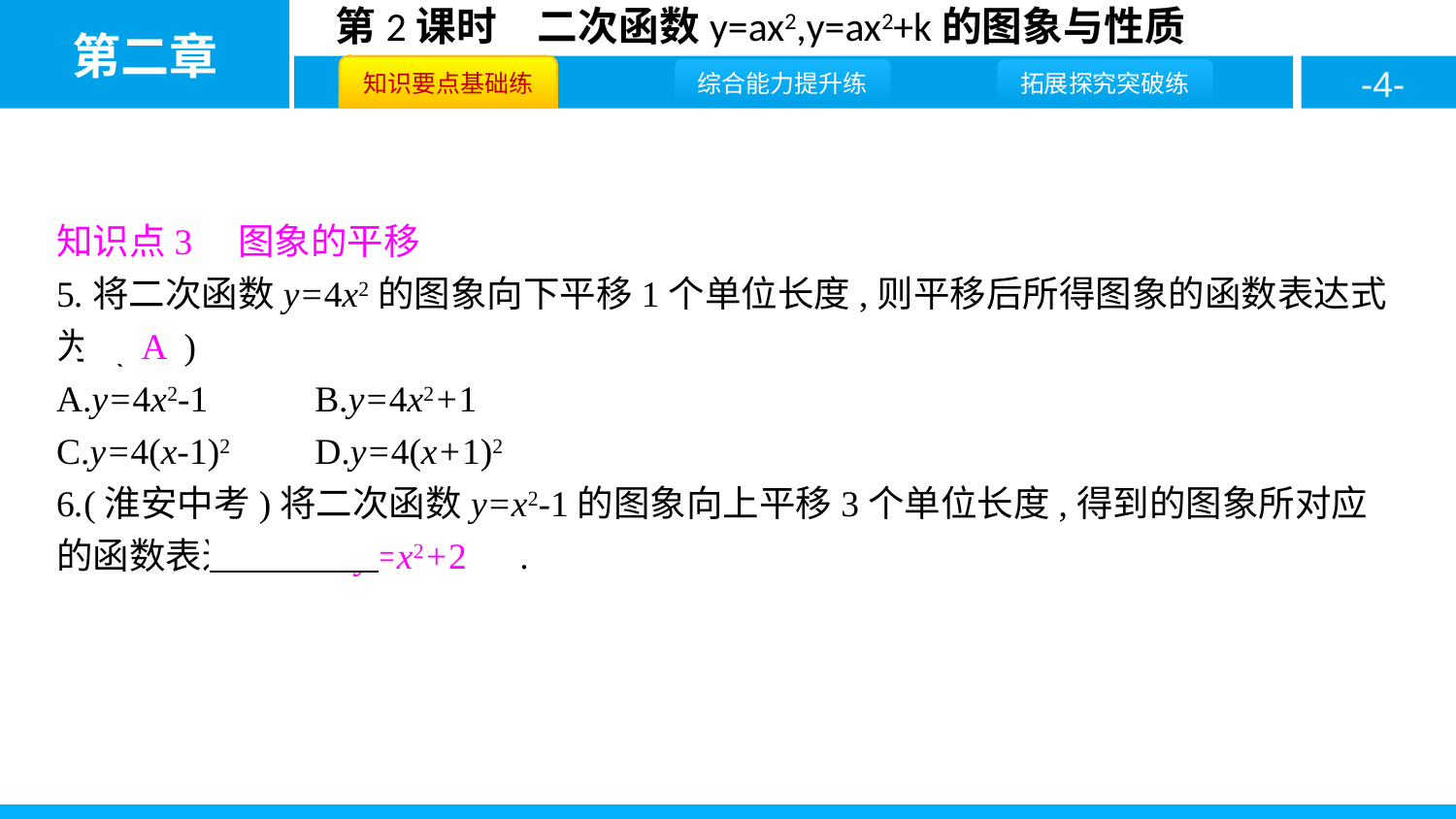

知识点3　图象的平移
5.将二次函数y=4x2的图象向下平移1个单位长度,则平移后所得图象的函数表达式为 (  A  )
A.y=4x2-1	B.y=4x2+1
C.y=4(x-1)2	D.y=4(x+1)2
6.(淮安中考)将二次函数y=x2-1的图象向上平移3个单位长度,得到的图象所对应的函数表达式为　y=x2+2　.